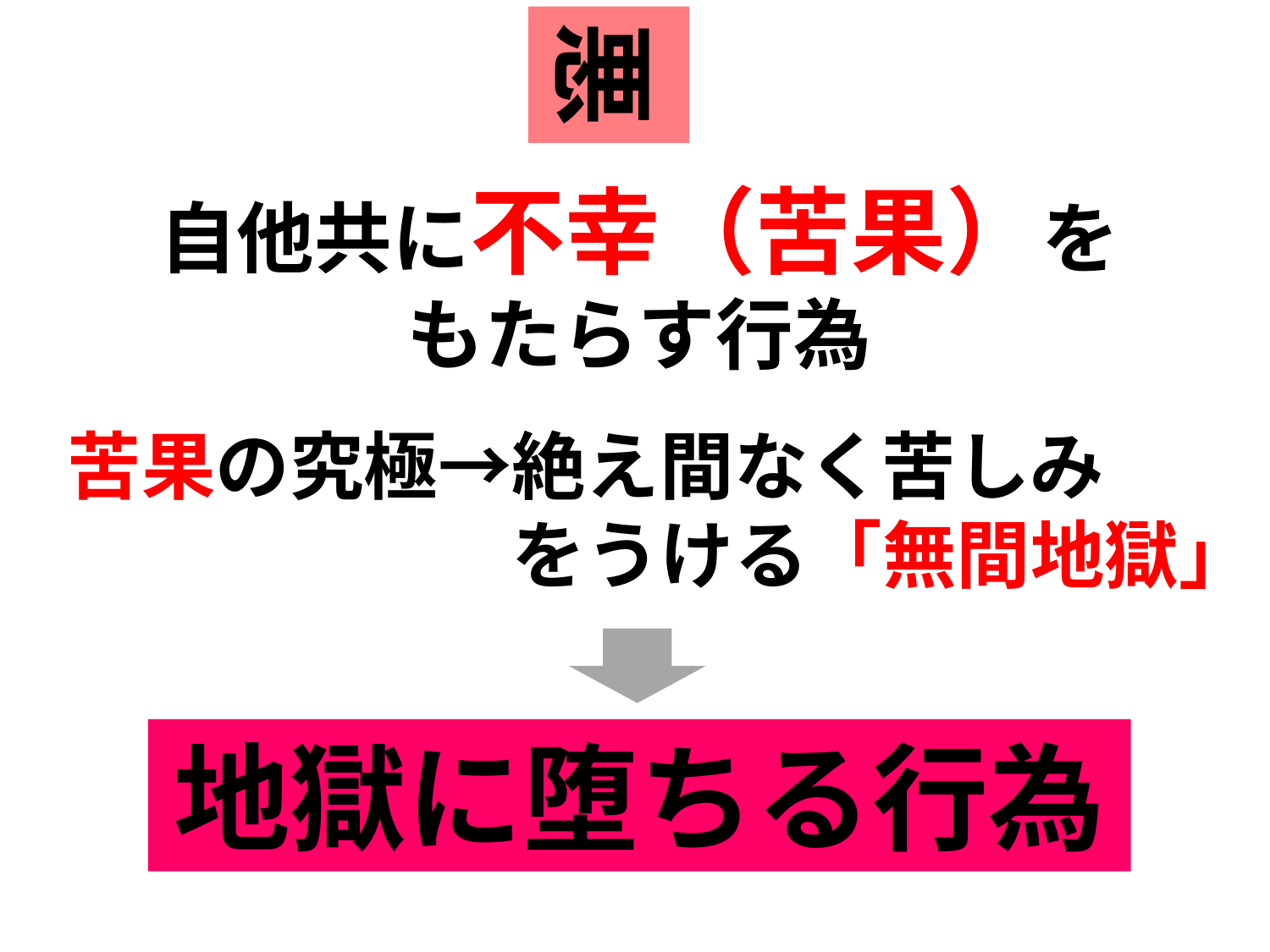

悪
自他共に不幸（苦果）を
もたらす行為
苦果の究極→絶え間なく苦しみ
　　　　　　をうける「無間地獄」

地獄に堕ちる行為